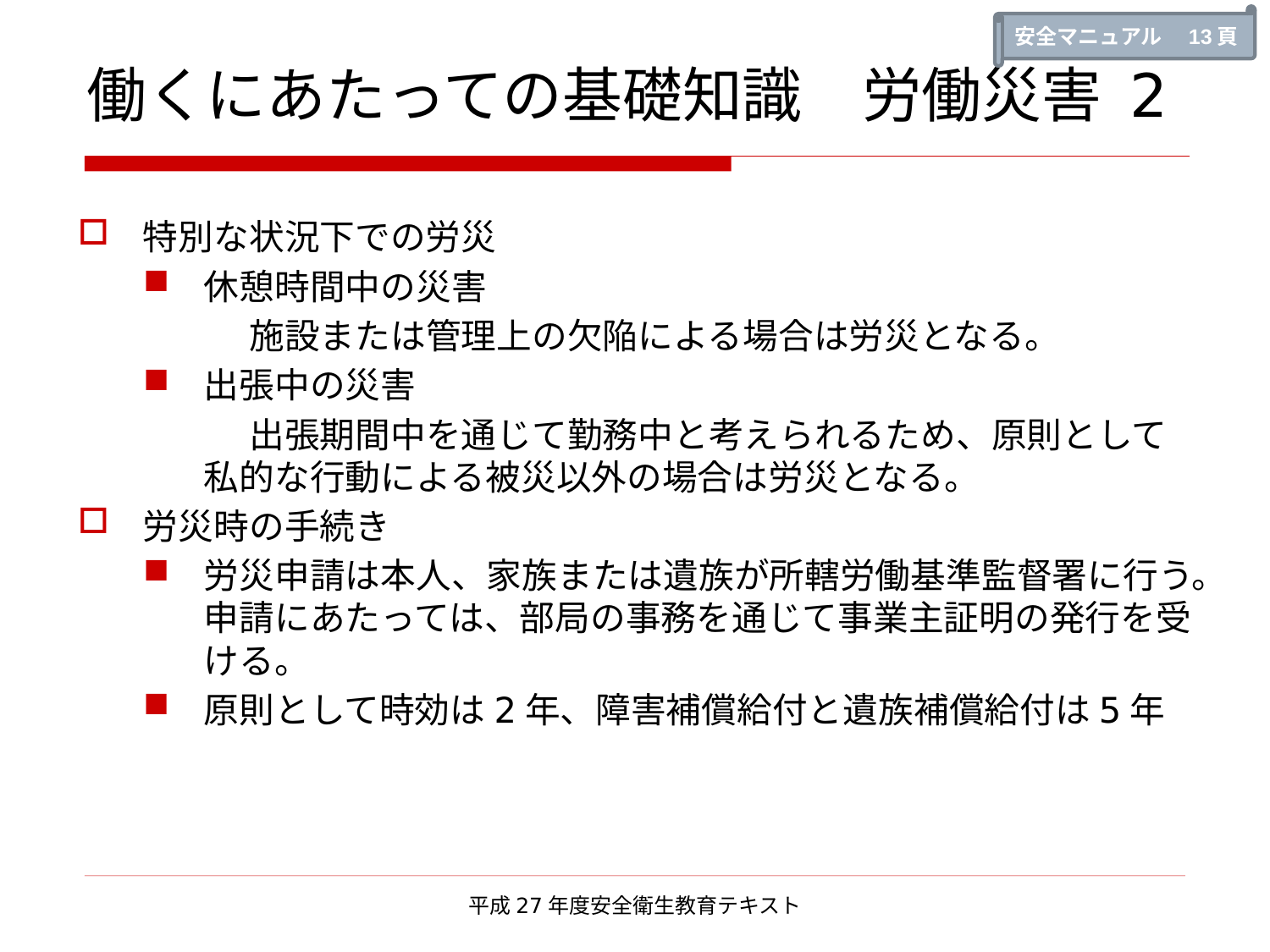

安全マニュアル　13頁
# 働くにあたっての基礎知識　労働災害 2
特別な状況下での労災
休憩時間中の災害
　　　施設または管理上の欠陥による場合は労災となる。
出張中の災害
　　　出張期間中を通じて勤務中と考えられるため、原則として私的な行動による被災以外の場合は労災となる。
労災時の手続き
労災申請は本人、家族または遺族が所轄労働基準監督署に行う。申請にあたっては、部局の事務を通じて事業主証明の発行を受ける。
原則として時効は2年、障害補償給付と遺族補償給付は5年
平成27年度安全衛生教育テキスト